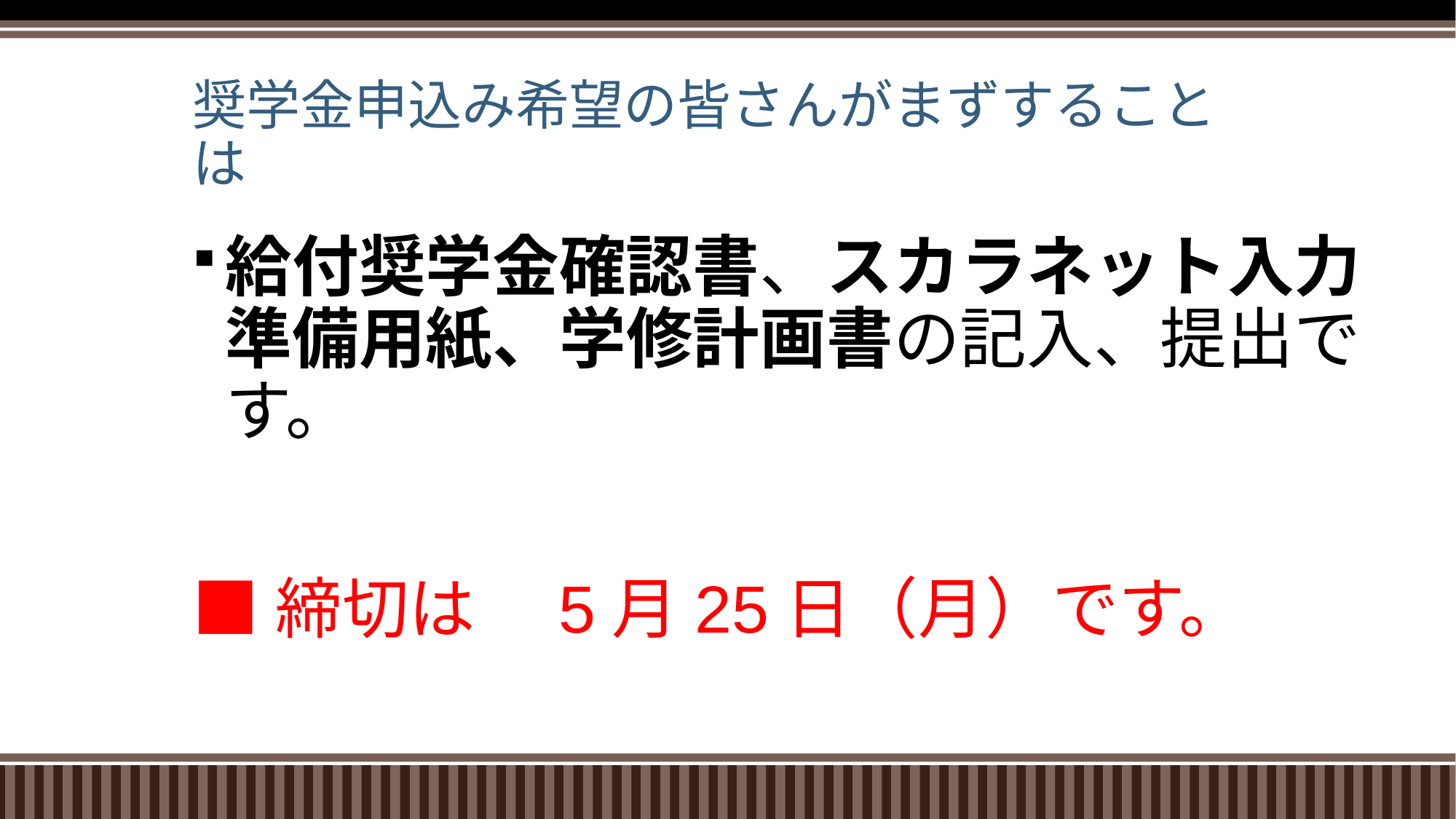

# 奨学金申込み希望の皆さんがまずすることは
給付奨学金確認書、スカラネット入力準備用紙、学修計画書の記入、提出です。

■締切は　5月25日（月）です。